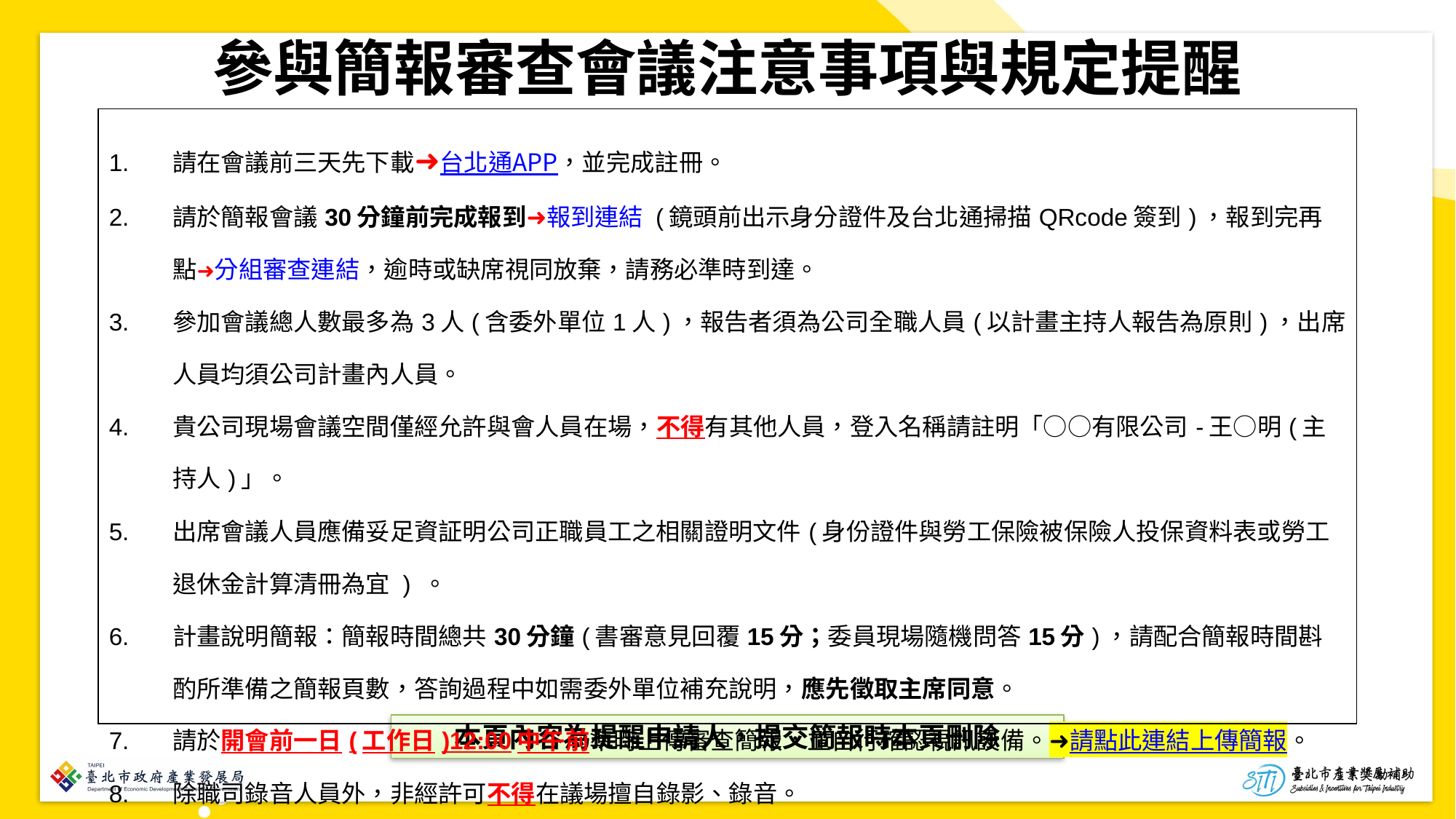

參與簡報審查會議注意事項與規定提醒
| 請在會議前三天先下載➜台北通APP，並完成註冊。 請於簡報會議30分鐘前完成報到➜報到連結 (鏡頭前出示身分證件及台北通掃描QRcode簽到)，報到完再點➜分組審查連結，逾時或缺席視同放棄，請務必準時到達。 參加會議總人數最多為3人(含委外單位1人)，報告者須為公司全職人員(以計畫主持人報告為原則)，出席人員均須公司計畫內人員。 貴公司現場會議空間僅經允許與會人員在場，不得有其他人員，登入名稱請註明「○○有限公司-王○明(主持人)」。 出席會議人員應備妥足資証明公司正職員工之相關證明文件(身份證件與勞工保險被保險人投保資料表或勞工退休金計算清冊為宜 ) 。 計畫說明簡報：簡報時間總共30分鐘(書審意見回覆15分；委員現場隨機問答15分)，請配合簡報時間斟酌所準備之簡報頁數，答詢過程中如需委外單位補充說明，應先徵取主席同意。 請於開會前一日(工作日)12:00中午前準時上傳審查簡報，並自行確認視訊設備。➜請點此連結上傳簡報。 除職司錄音人員外，非經許可不得在議場擅自錄影、錄音。 |
| --- |
本頁內容為提醒申請人，提交簡報時本頁刪除
3